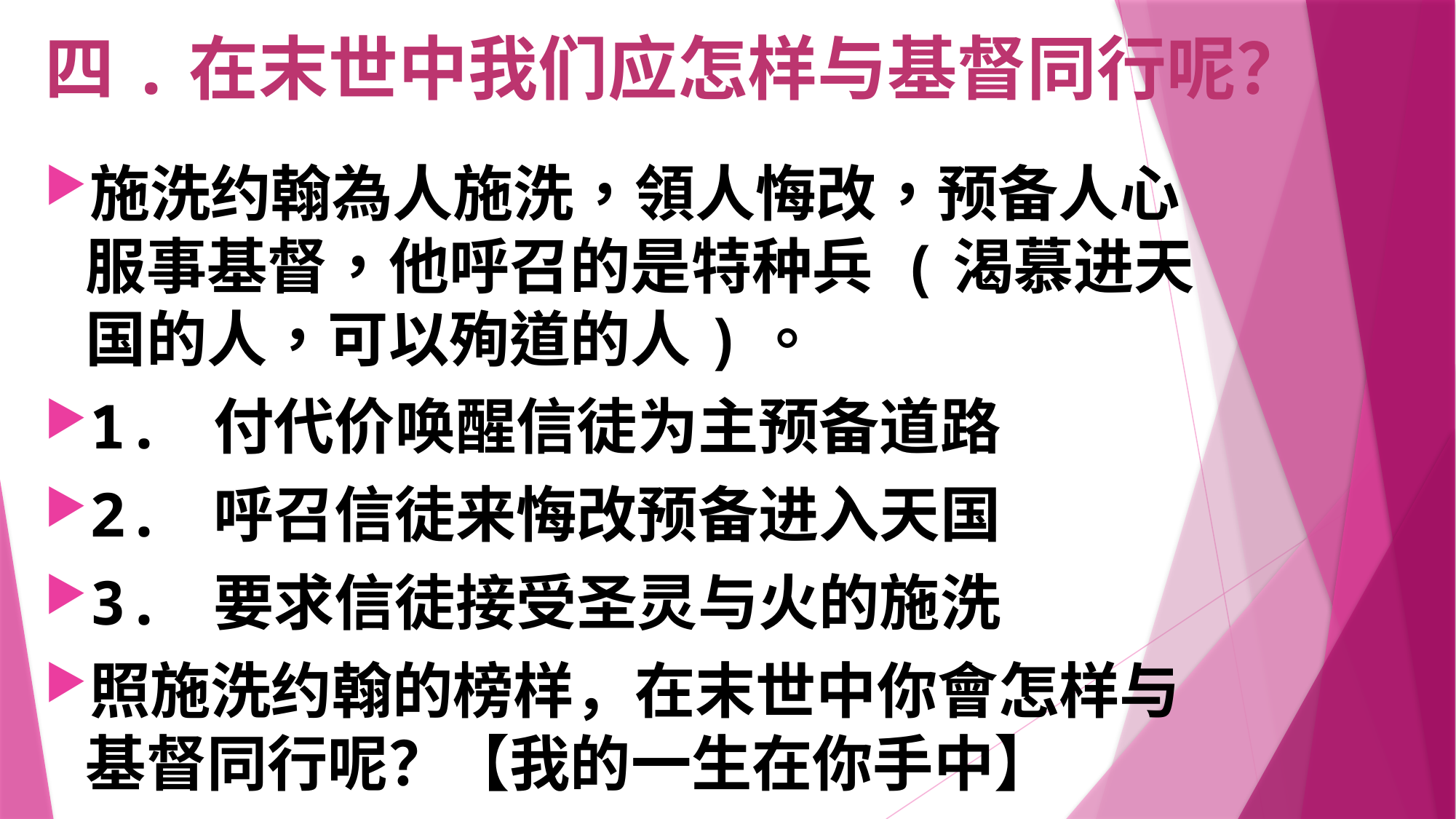

# 四.在末世中我们应怎样与基督同行呢？
施洗约翰為人施洗，領人悔改，预备人心服事基督，他呼召的是特种兵 (渴慕进天国的人，可以殉道的人)。
1. 付代价唤醒信徒为主预备道路
2. 呼召信徒来悔改预备进入天国
3. 要求信徒接受圣灵与火的施洗
照施洗约翰的榜样，在末世中你會怎样与基督同行呢？【我的一生在你手中】